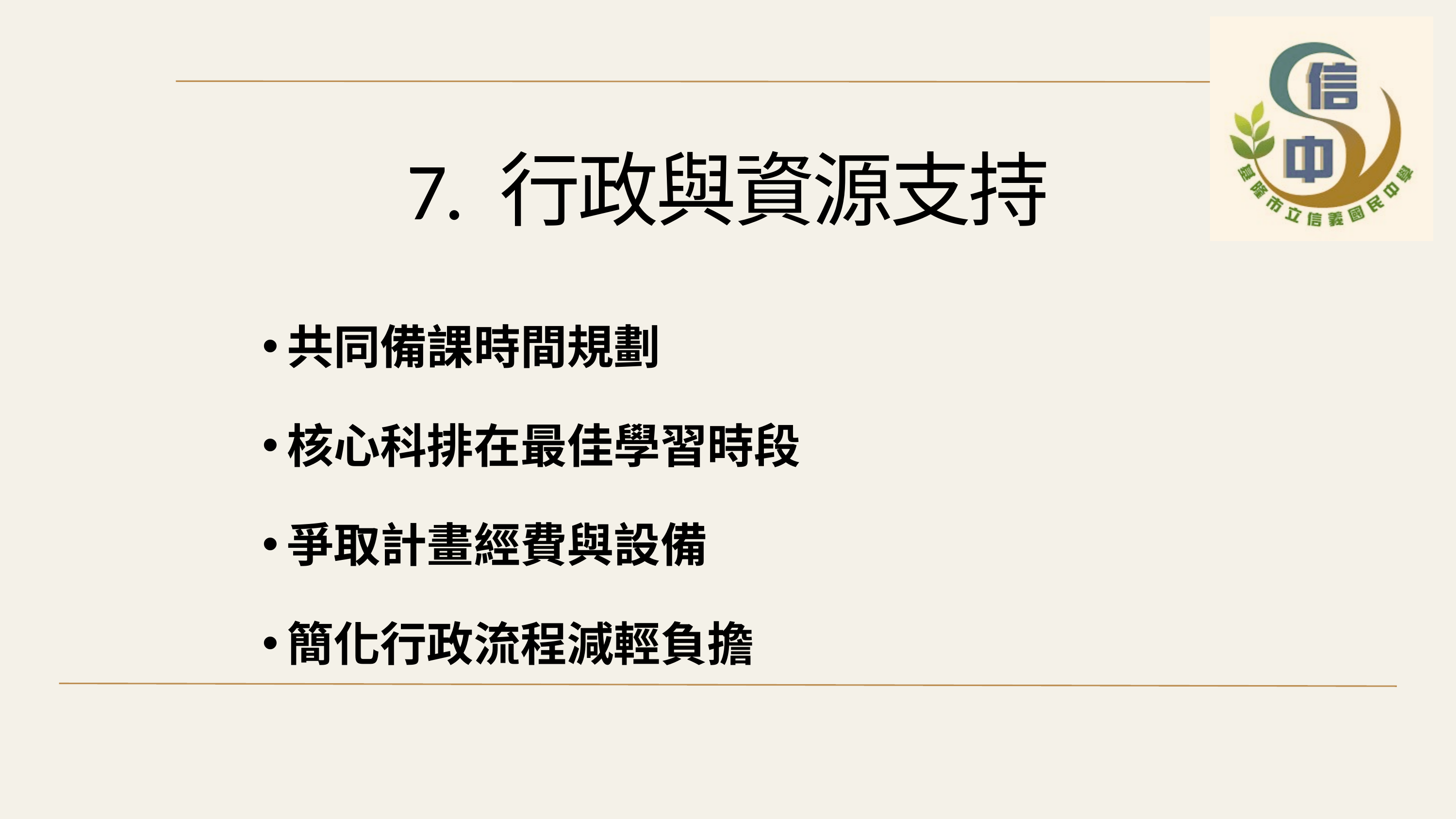

7. 行政與資源支持

共同備課時間規劃
核心科排在最佳學習時段
爭取計畫經費與設備
簡化行政流程減輕負擔